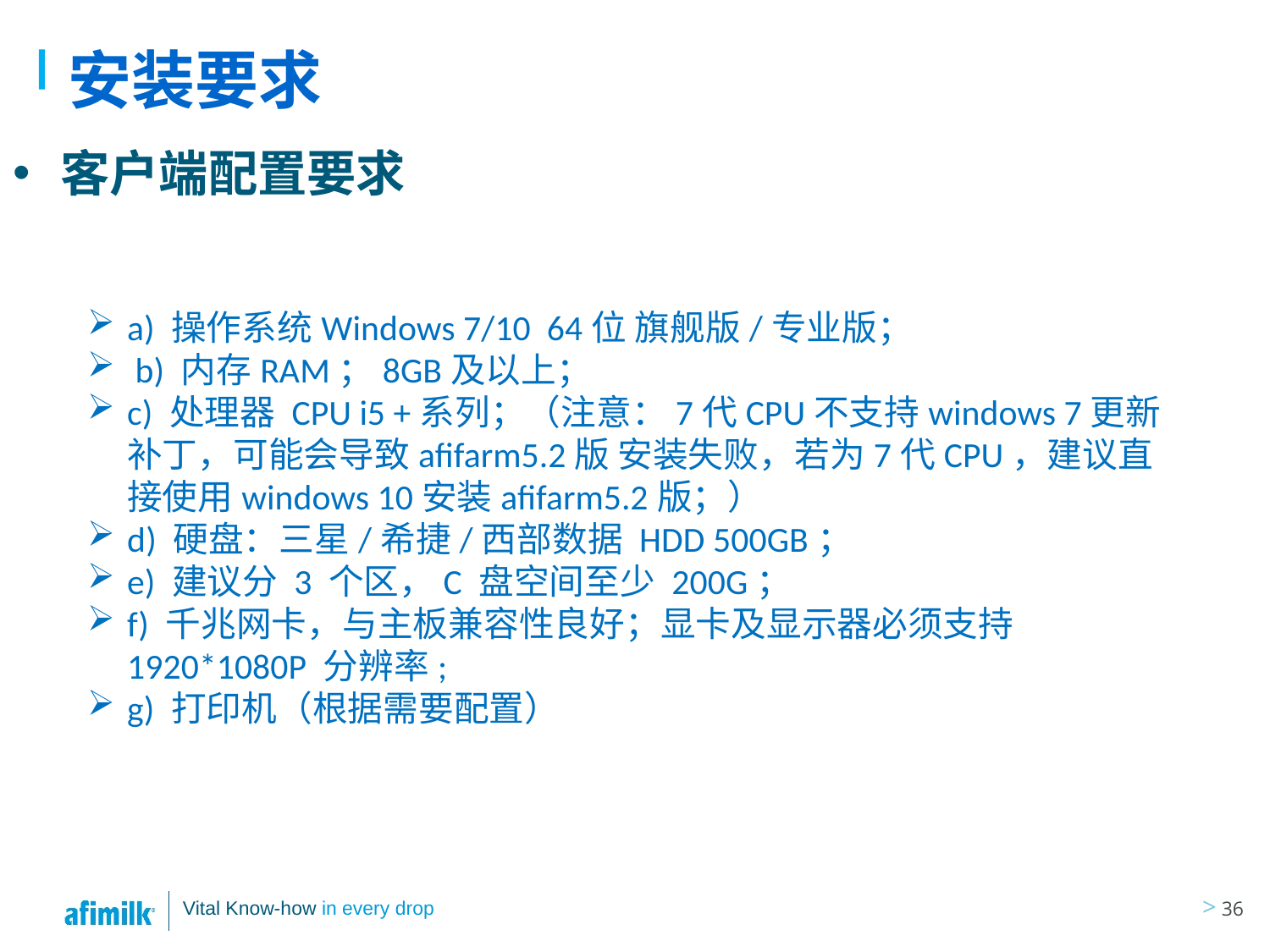

# 安装要求
客户端配置要求
a) 操作系统Windows 7/10  64位 旗舰版/专业版；
 b) 内存RAM；8GB及以上；
c) 处理器 CPU i5 +系列；（注意：7代CPU不支持windows 7更新补丁，可能会导致afifarm5.2版 安装失败，若为7代CPU，建议直接使用windows 10安装afifarm5.2版；）
d) 硬盘：三星/希捷/西部数据 HDD 500GB；
e) 建议分 3 个区，C 盘空间至少 200G；
f) 千兆网卡，与主板兼容性良好；显卡及显示器必须支持1920*1080P 分辨率;
g) 打印机（根据需要配置）